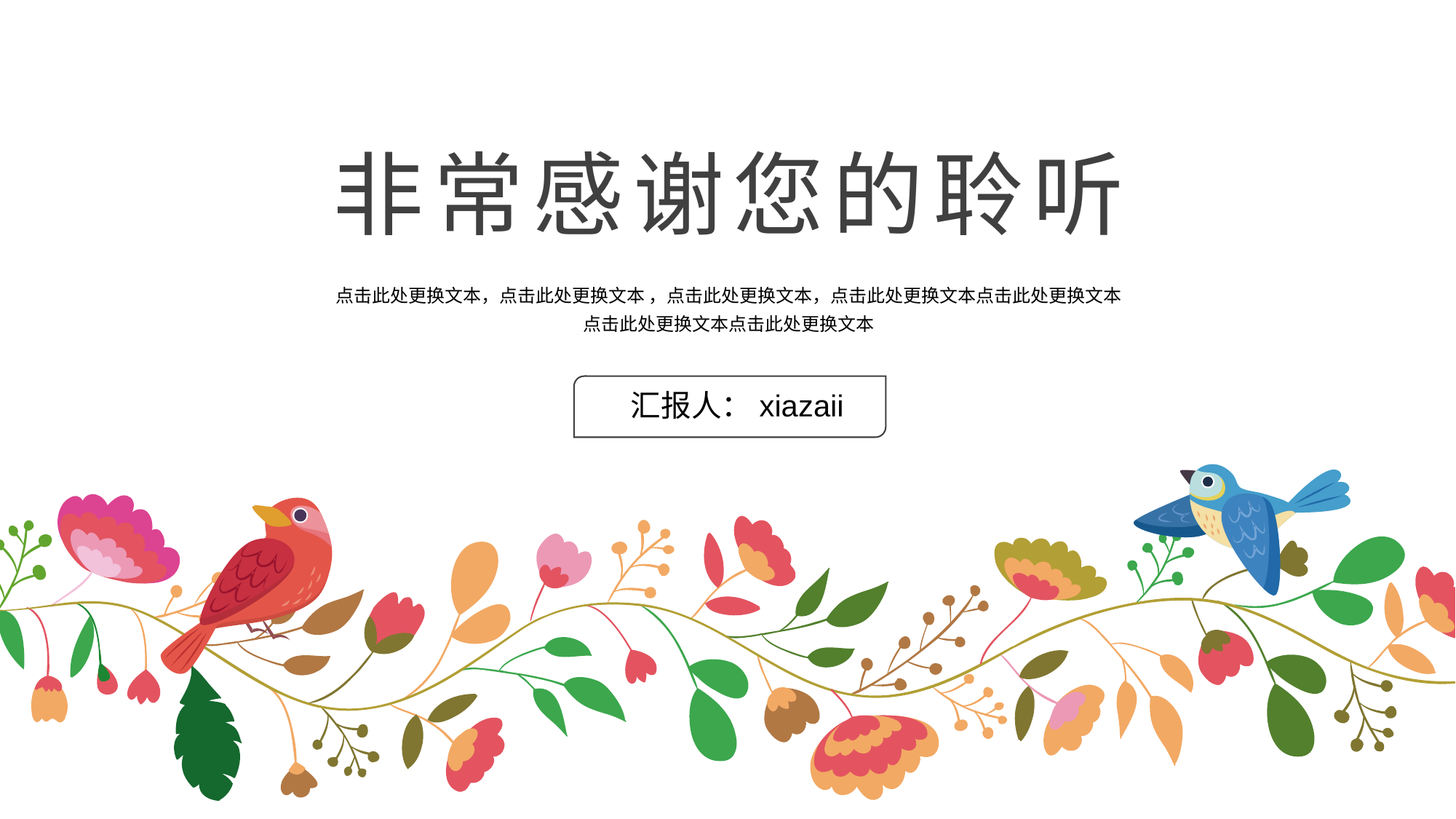

非常感谢您的聆听
点击此处更换文本，点击此处更换文本 ，点击此处更换文本，点击此处更换文本点击此处更换文本点击此处更换文本点击此处更换文本

汇报人：xiazaii